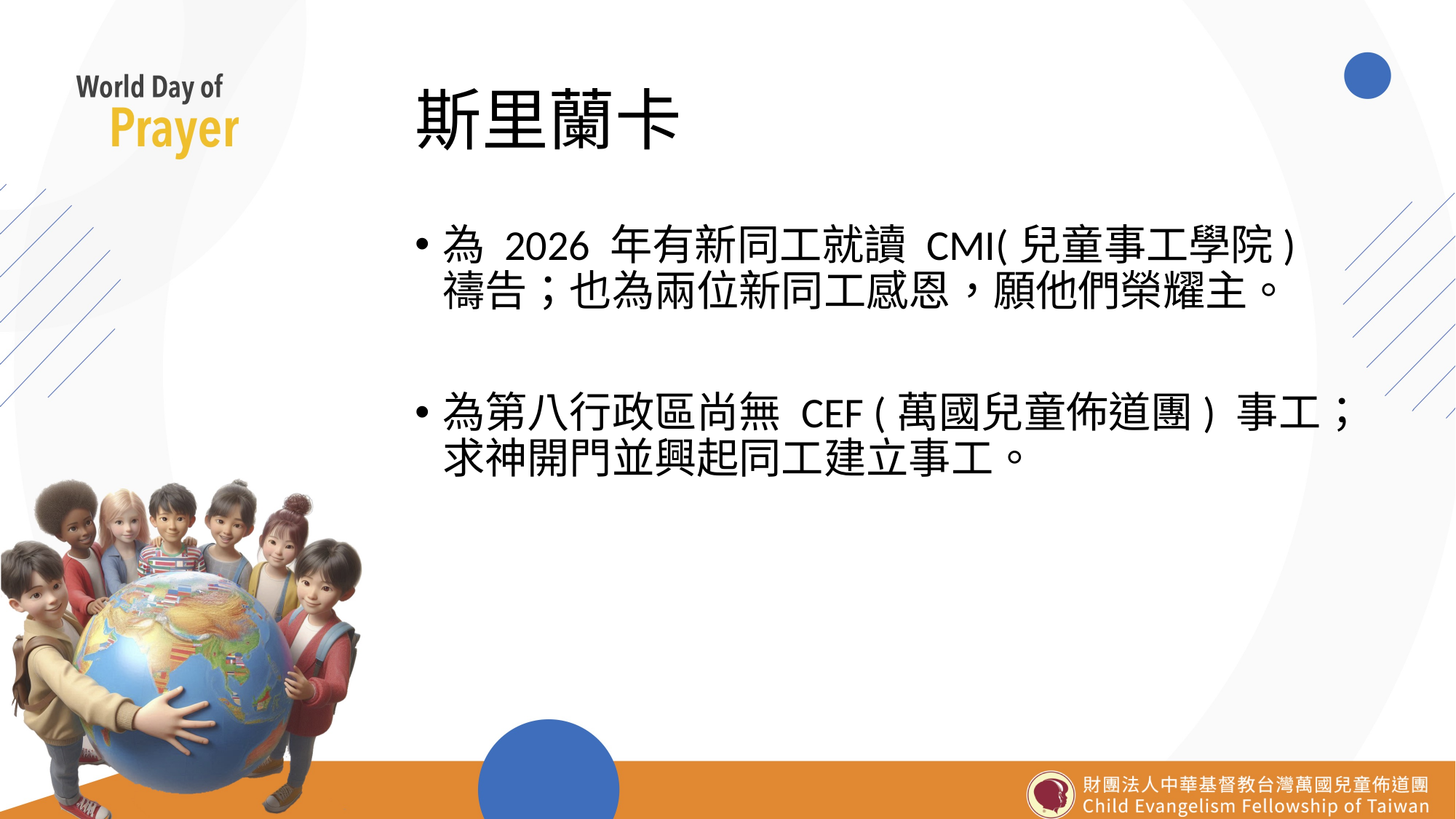

# 斯里蘭卡
為 2026 年有新同工就讀 CMI(兒童事工學院) 禱告；也為兩位新同工感恩，願他們榮耀主。

為第八行政區尚無 CEF (萬國兒童佈道團) 事工；求神開門並興起同工建立事工。